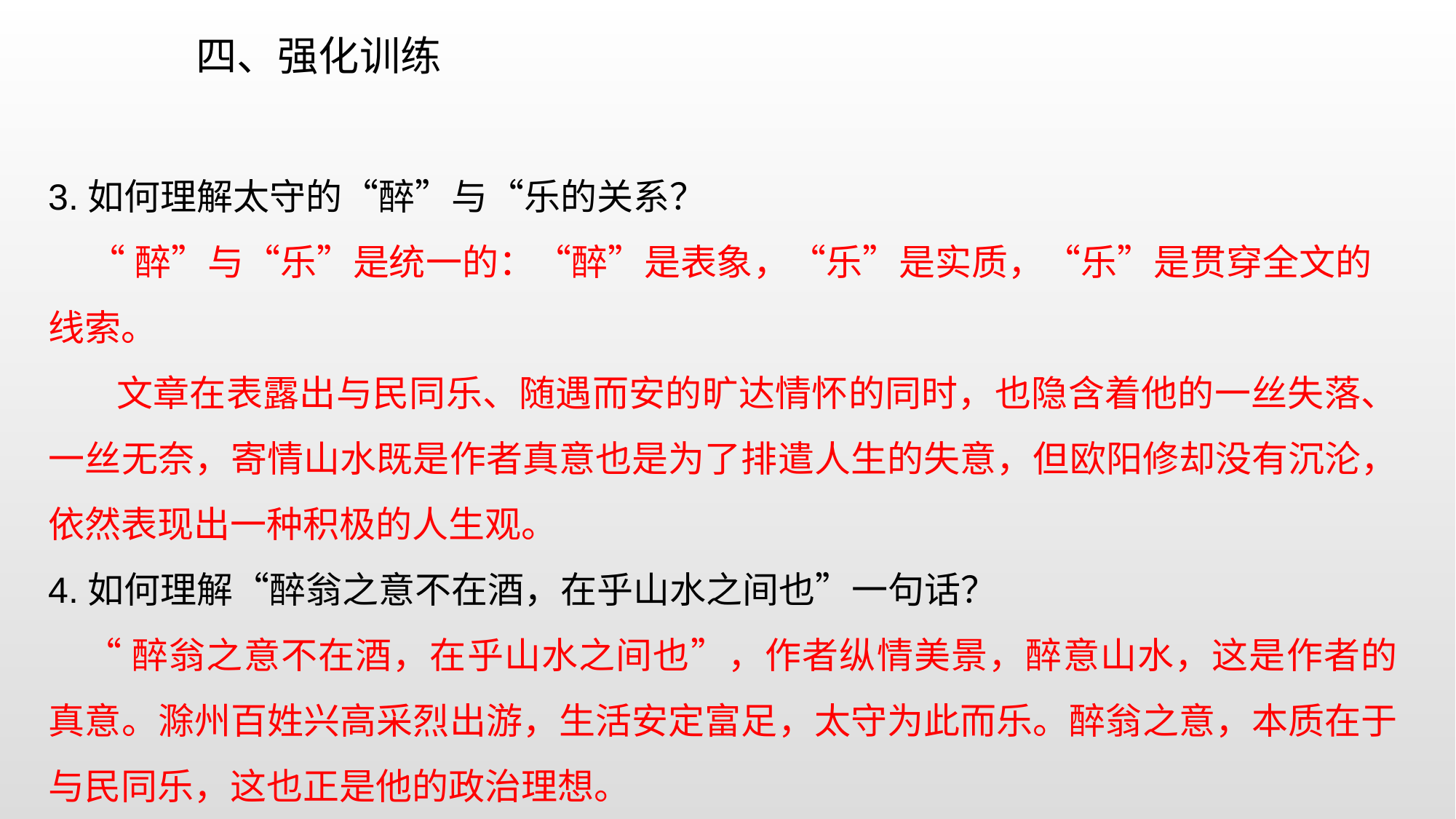

四、强化训练
3.如何理解太守的“醉”与“乐的关系？
     “醉”与“乐”是统一的：“醉”是表象，“乐”是实质，“乐”是贯穿全文的线索。
       文章在表露出与民同乐、随遇而安的旷达情怀的同时，也隐含着他的一丝失落、一丝无奈，寄情山水既是作者真意也是为了排遣人生的失意，但欧阳修却没有沉沦，依然表现出一种积极的人生观。
4.如何理解“醉翁之意不在酒，在乎山水之间也”一句话？
    “醉翁之意不在酒，在乎山水之间也”，作者纵情美景，醉意山水，这是作者的真意。滁州百姓兴高采烈出游，生活安定富足，太守为此而乐。醉翁之意，本质在于与民同乐，这也正是他的政治理想。